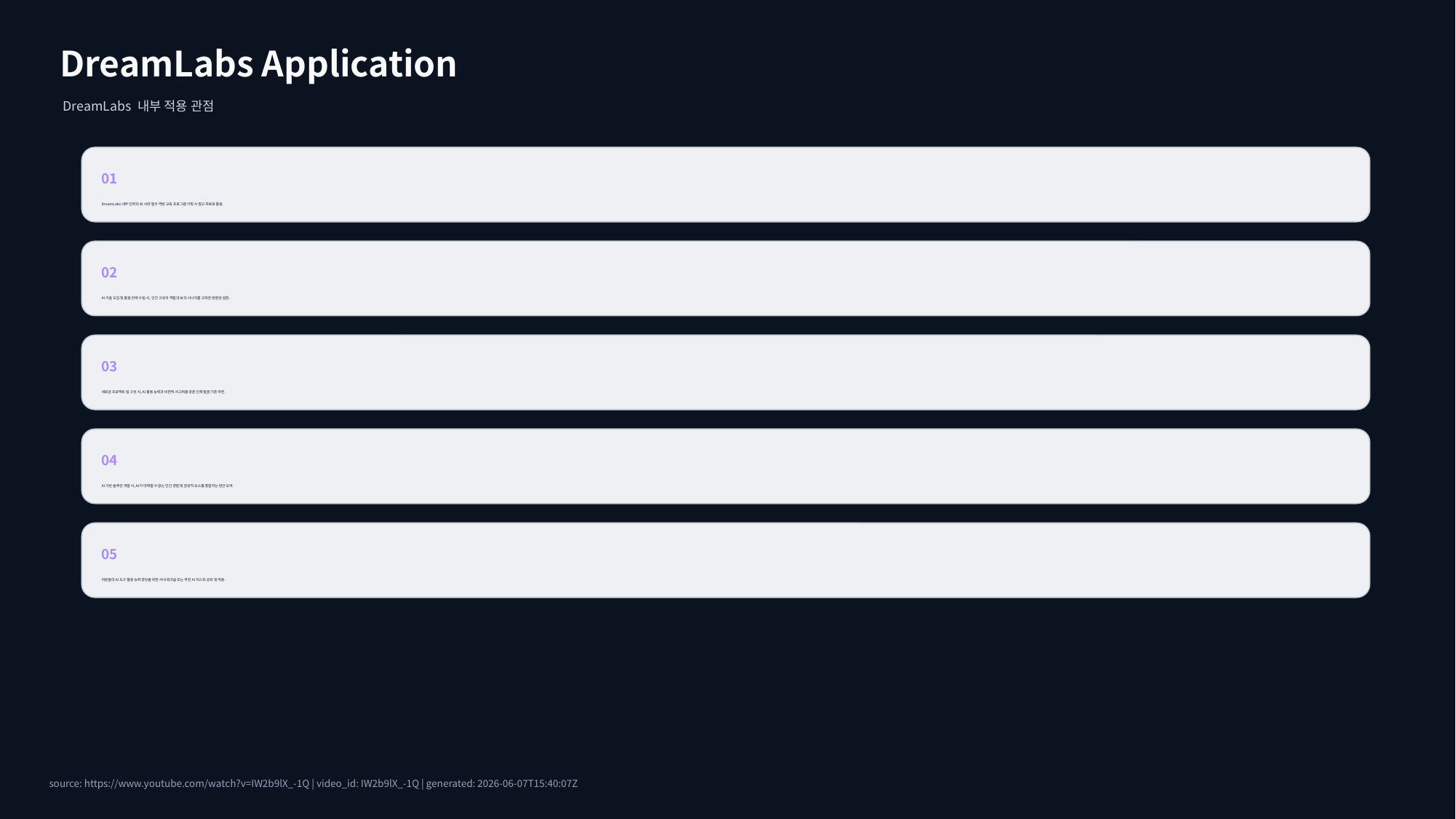

DreamLabs Application
DreamLabs 내부 적용 관점

01
DreamLabs 내부 인력의 AI 시대 필수 역량 교육 프로그램 기획 시 참고 자료로 활용.

02
AI 기술 도입 및 활용 전략 수립 시, 인간 고유의 역할과 AI의 시너지를 고려한 방향성 설정.

03
새로운 프로젝트 팀 구성 시, AI 활용 능력과 비판적 사고력을 갖춘 인재 발굴 기준 마련.

04
AI 기반 솔루션 개발 시, AI가 대체할 수 없는 인간 경험 및 감성적 요소를 통합하는 방안 모색.

05
직원들의 AI 도구 활용 능력 향상을 위한 사내 워크숍 또는 추천 AI 리스트 공유 및 적용.
source: https://www.youtube.com/watch?v=IW2b9lX_-1Q | video_id: IW2b9lX_-1Q | generated: 2026-06-07T15:40:07Z